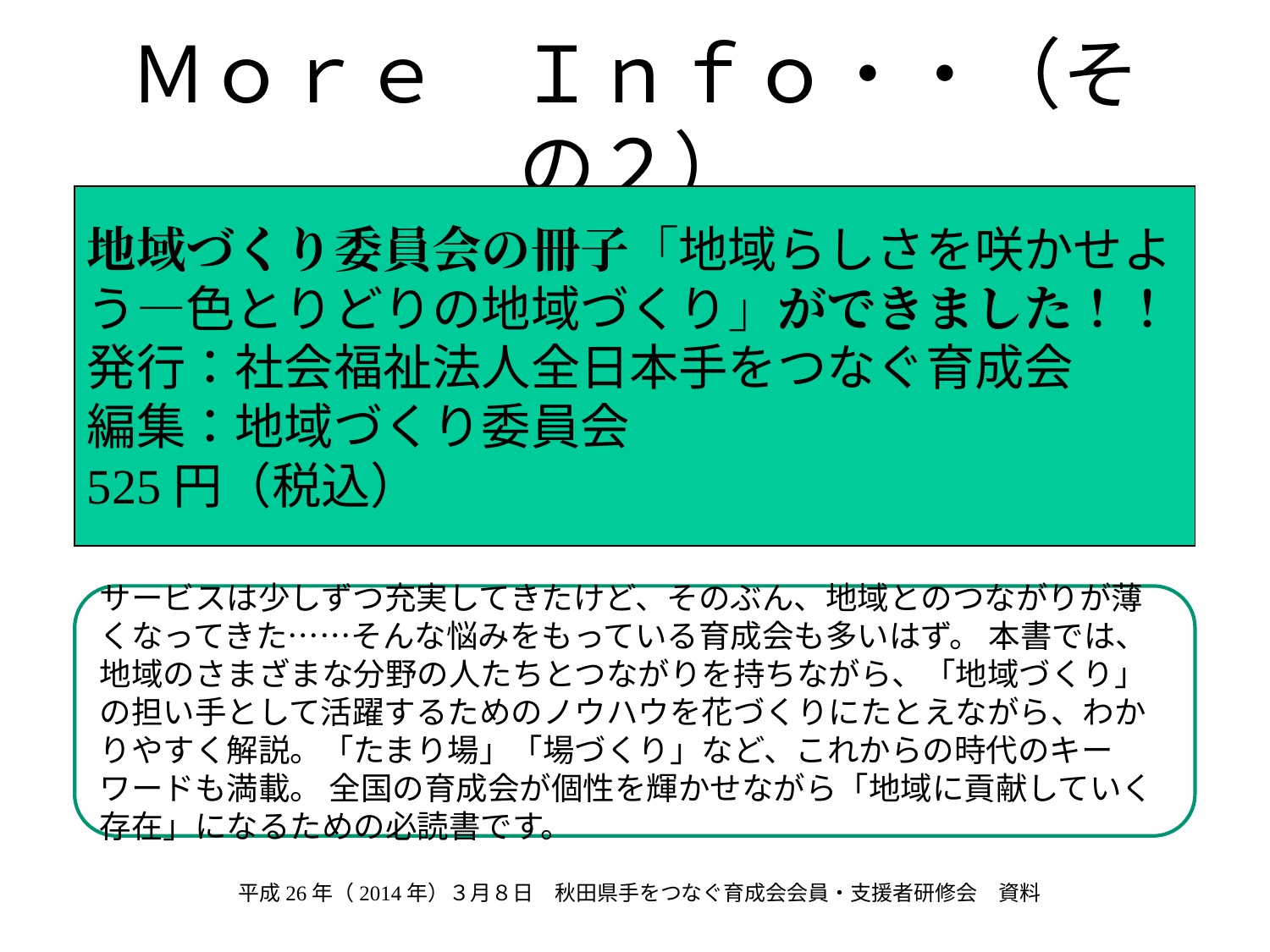

# Ｍｏｒｅ　Ｉｎｆｏ・・（その２）
地域づくり委員会の冊子「地域らしさを咲かせよう―色とりどりの地域づくり」ができました！！
発行：社会福祉法人全日本手をつなぐ育成会
編集：地域づくり委員会
525円（税込）
サービスは少しずつ充実してきたけど、そのぶん、地域とのつながりが薄くなってきた……そんな悩みをもっている育成会も多いはず。 本書では、地域のさまざまな分野の人たちとつながりを持ちながら、「地域づくり」の担い手として活躍するためのノウハウを花づくりにたとえながら、わかりやすく解説。「たまり場」「場づくり」など、これからの時代のキーワードも満載。 全国の育成会が個性を輝かせながら「地域に貢献していく存在」になるための必読書です。